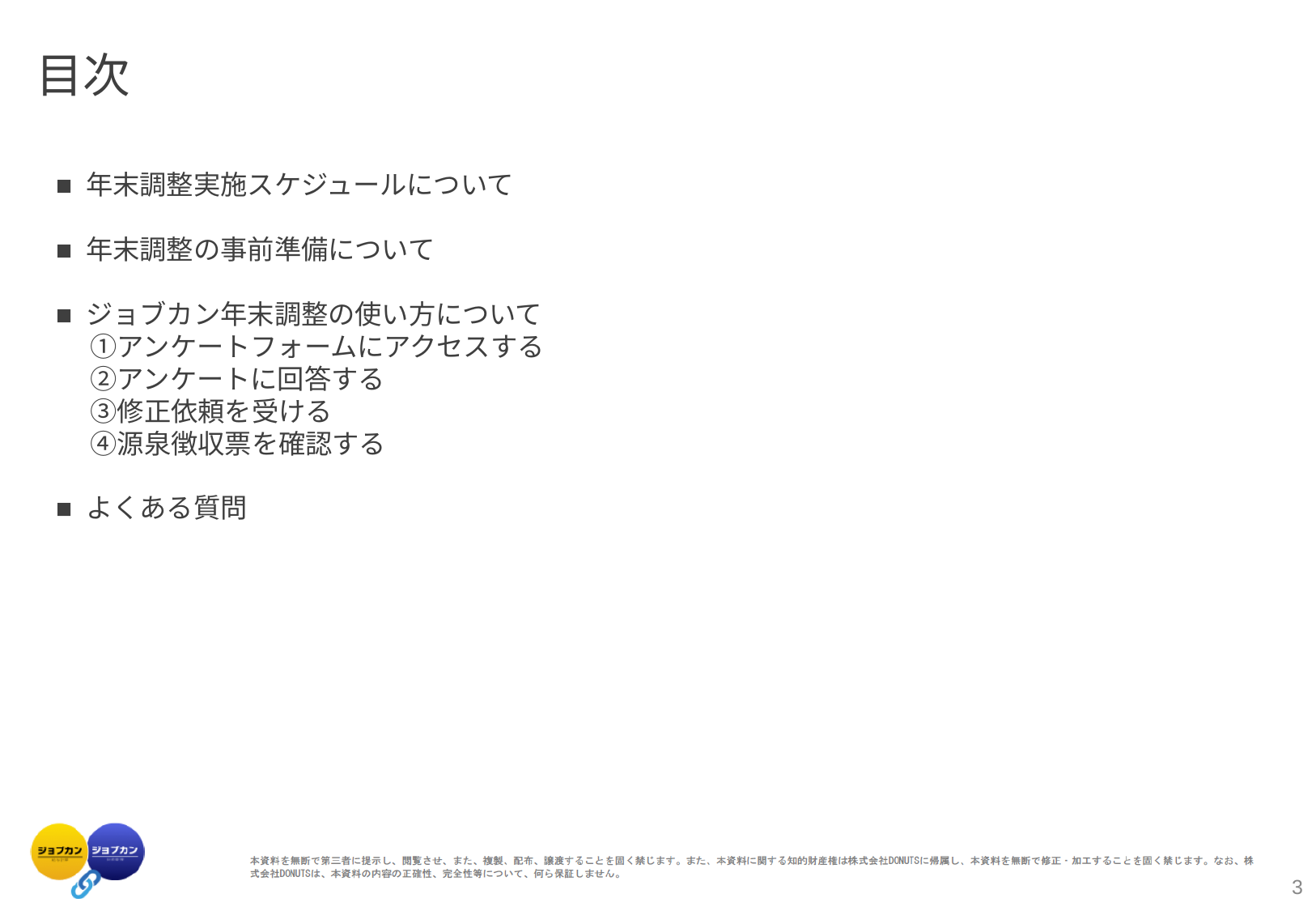

目次
■ 年末調整実施スケジュールについて

■ 年末調整の事前準備について

■ ジョブカン年末調整の使い方について
　 ①アンケートフォームにアクセスする
　 ②アンケートに回答する
　 ③修正依頼を受ける
　 ④源泉徴収票を確認する

■ よくある質問
3